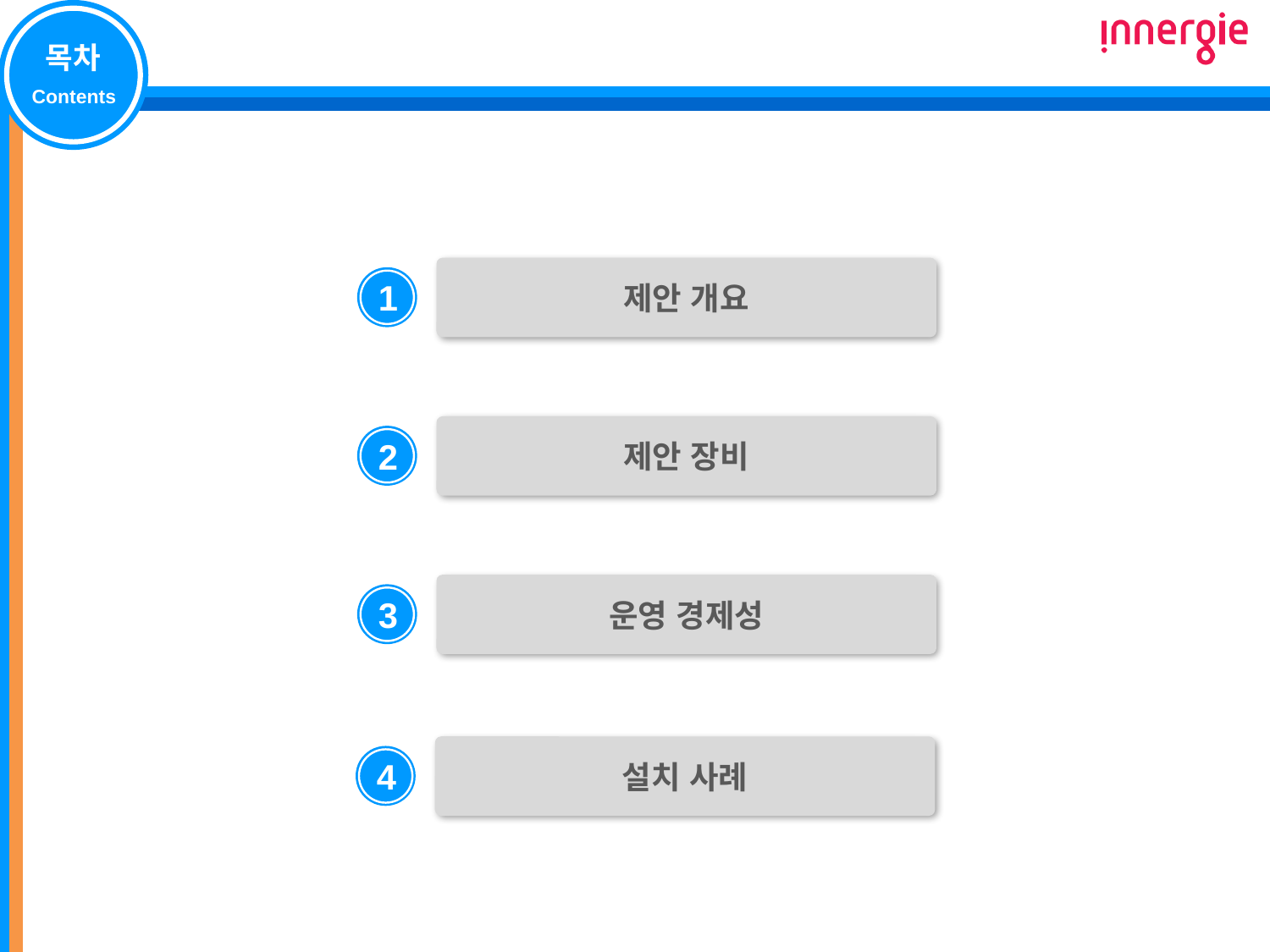

목차

Contents

제안 개요
1

제안 장비
2

운영 경제성
3

설치 사례
4